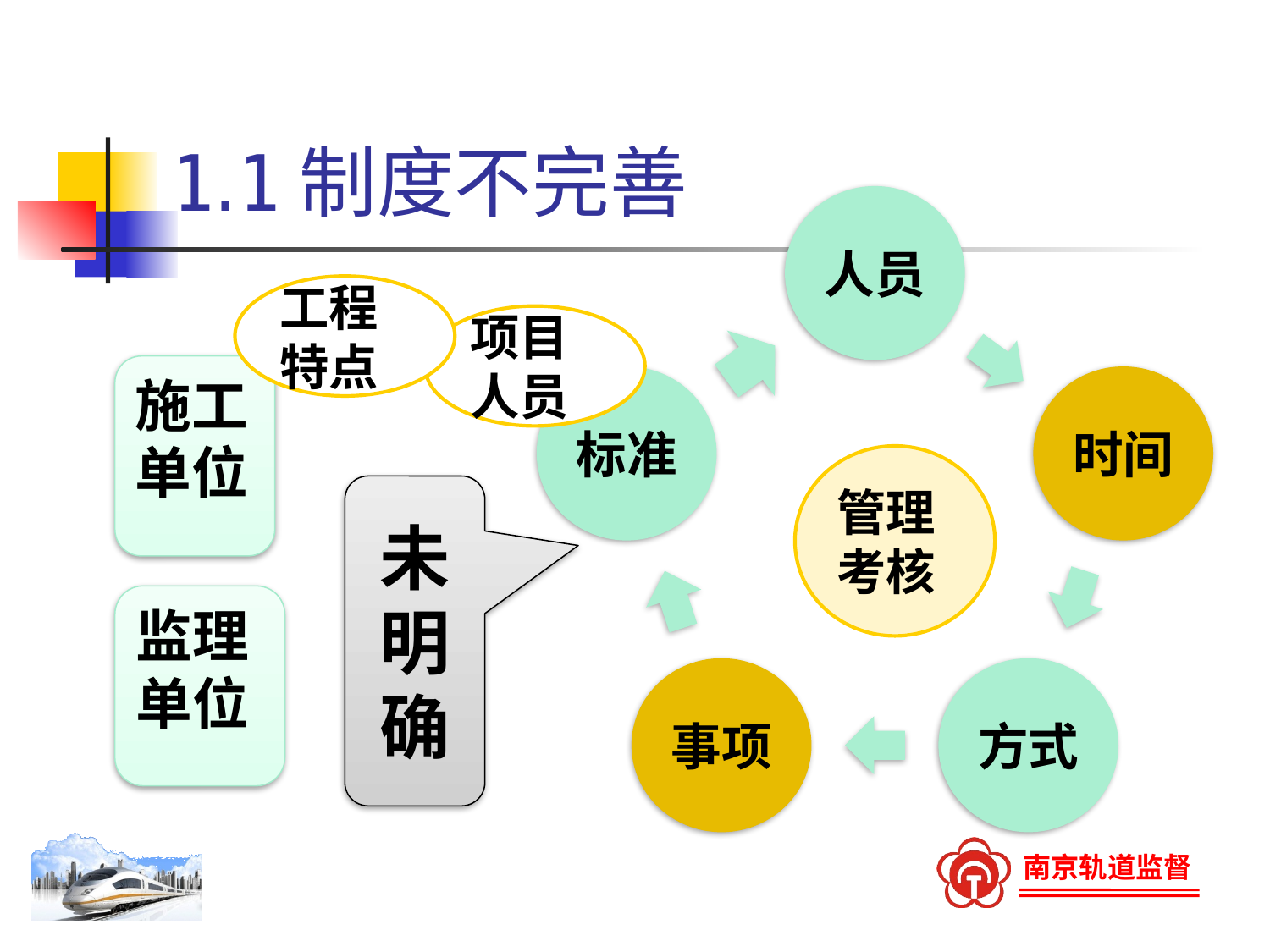

# 1.1制度不完善
人员
时间
方式
事项
标准
工程特点

项目人员
施工单位
管理
考核
未明确
监理单位